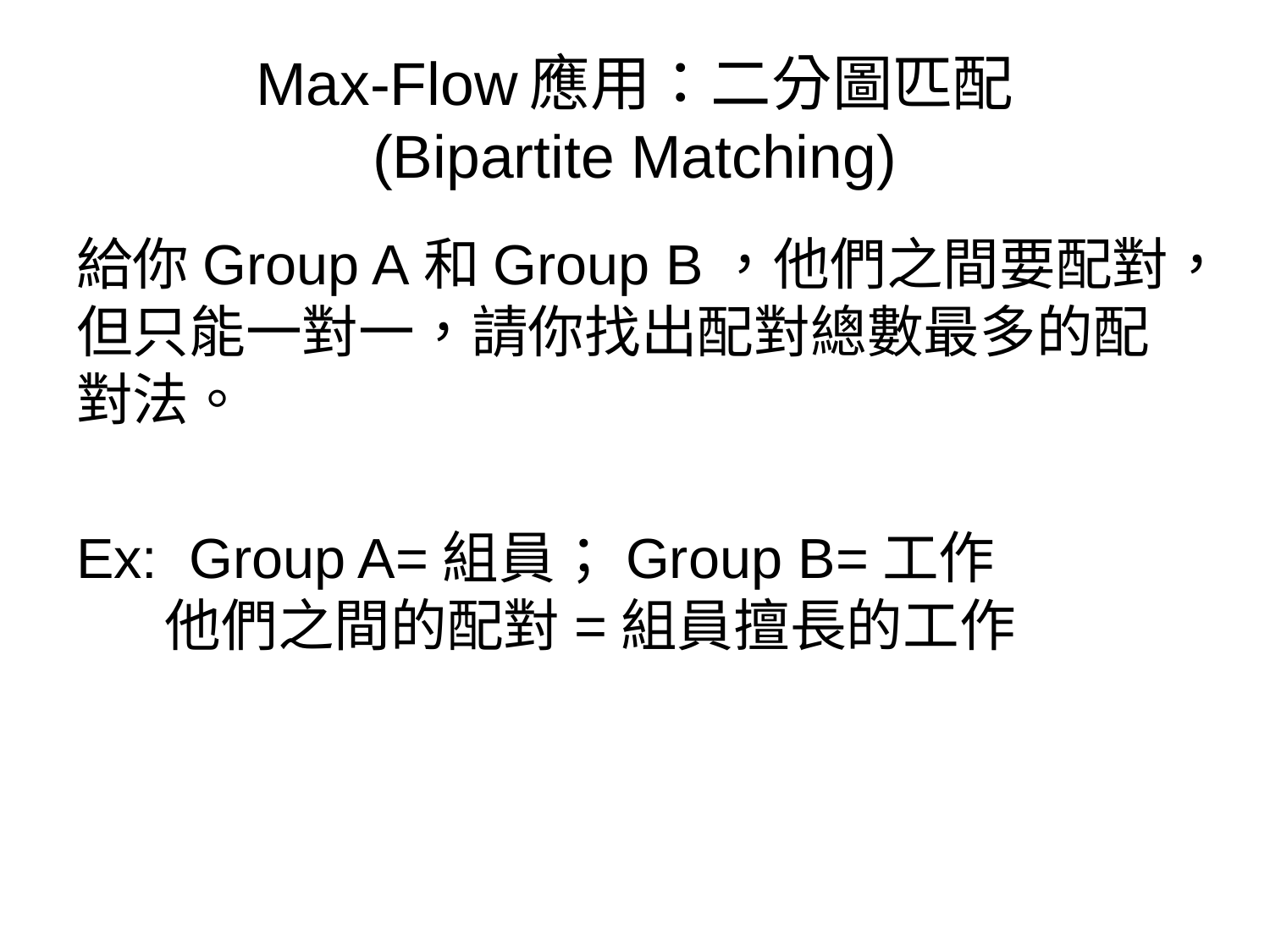

# Max-Flow應用：二分圖匹配 (Bipartite Matching)
給你Group A和Group B，他們之間要配對，但只能一對一，請你找出配對總數最多的配對法。

Ex:  Group A=組員；Group B=工作
       他們之間的配對=組員擅長的工作